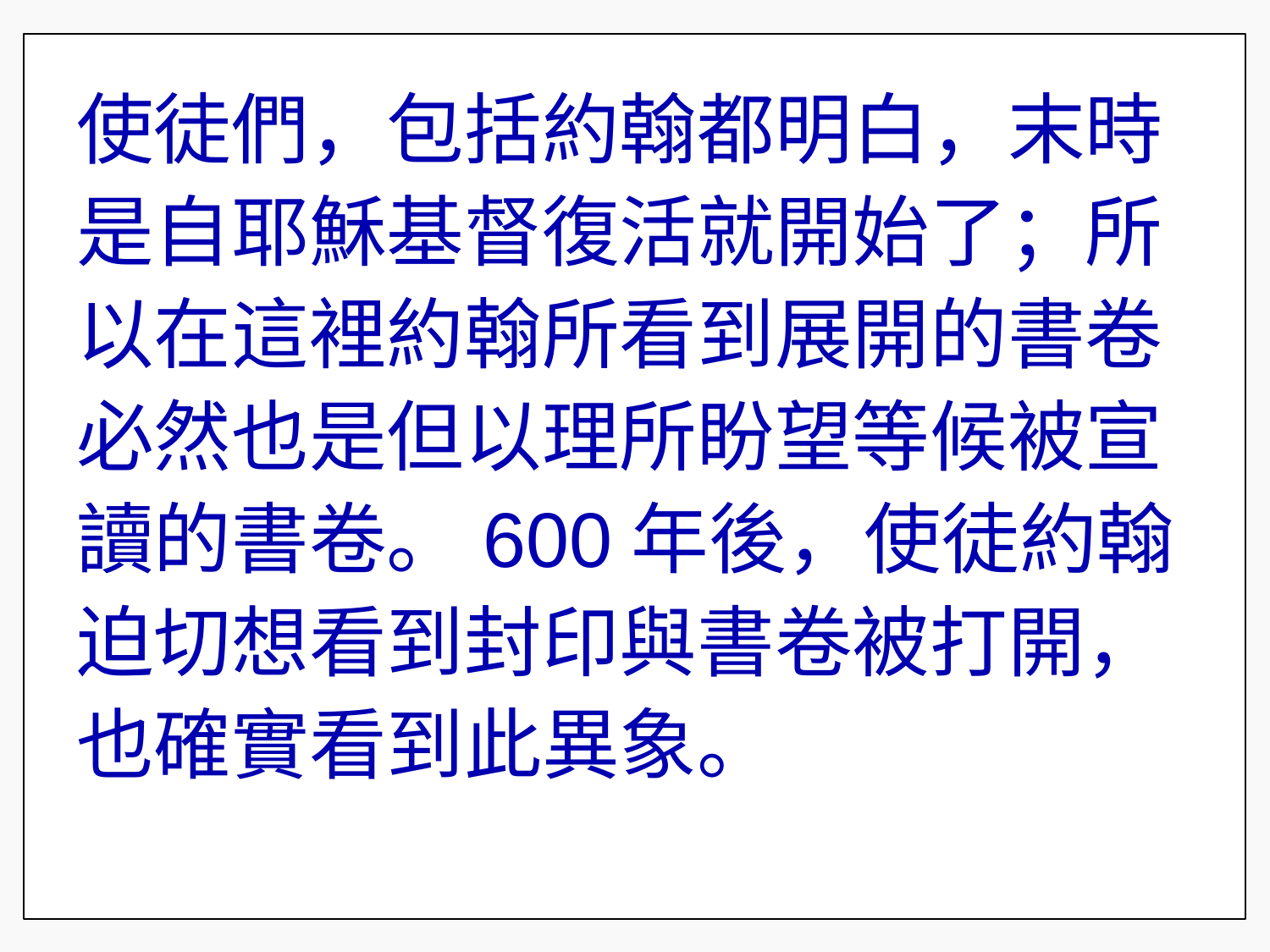

使徒們，包括約翰都明白，末時是自耶穌基督復活就開始了；所以在這裡約翰所看到展開的書卷必然也是但以理所盼望等候被宣讀的書卷。600年後，使徒約翰迫切想看到封印與書卷被打開，也確實看到此異象。